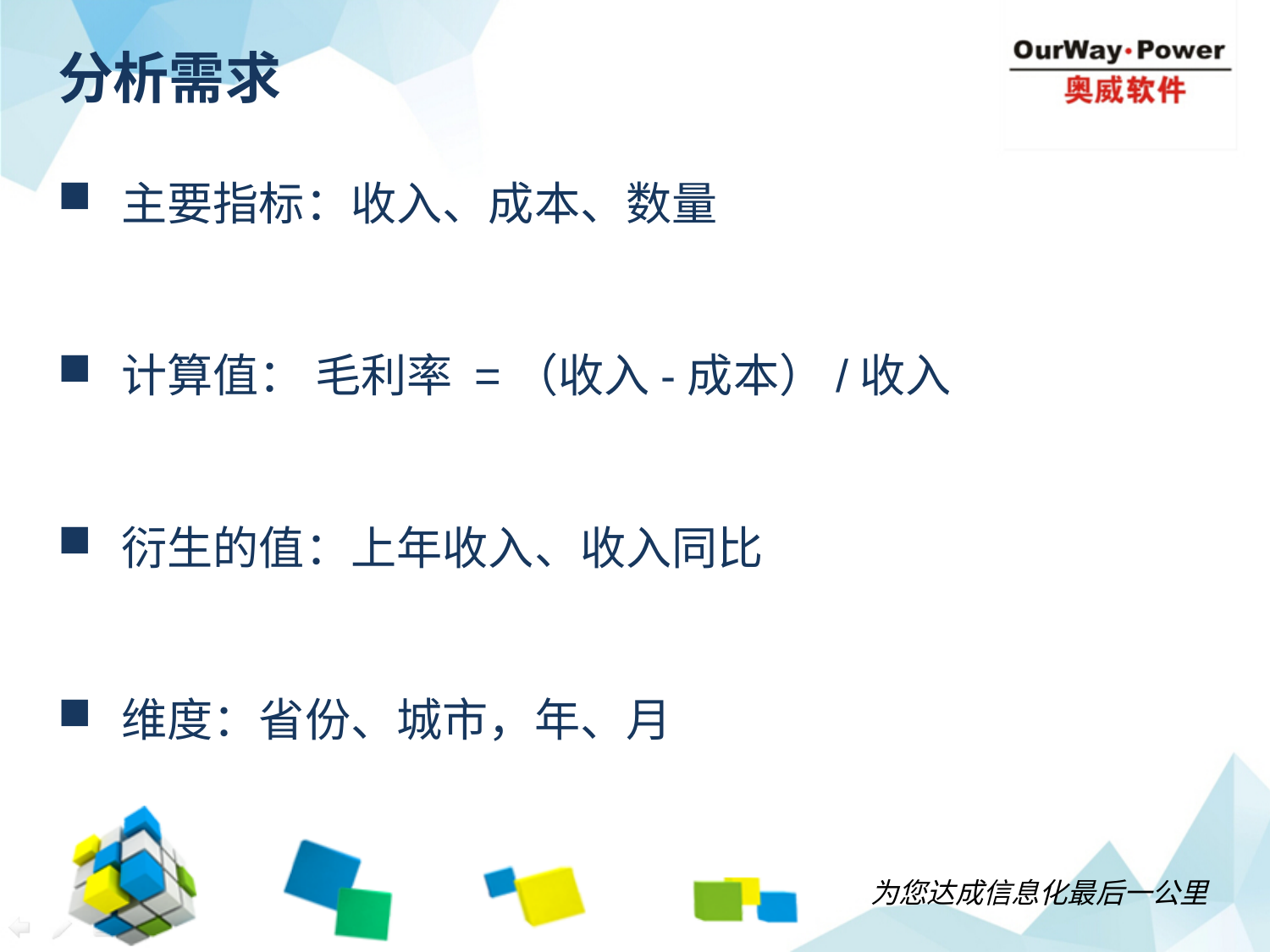

# 分析需求
主要指标：收入、成本、数量

计算值： 毛利率 =（收入-成本）/收入

衍生的值：上年收入、收入同比

维度：省份、城市，年、月